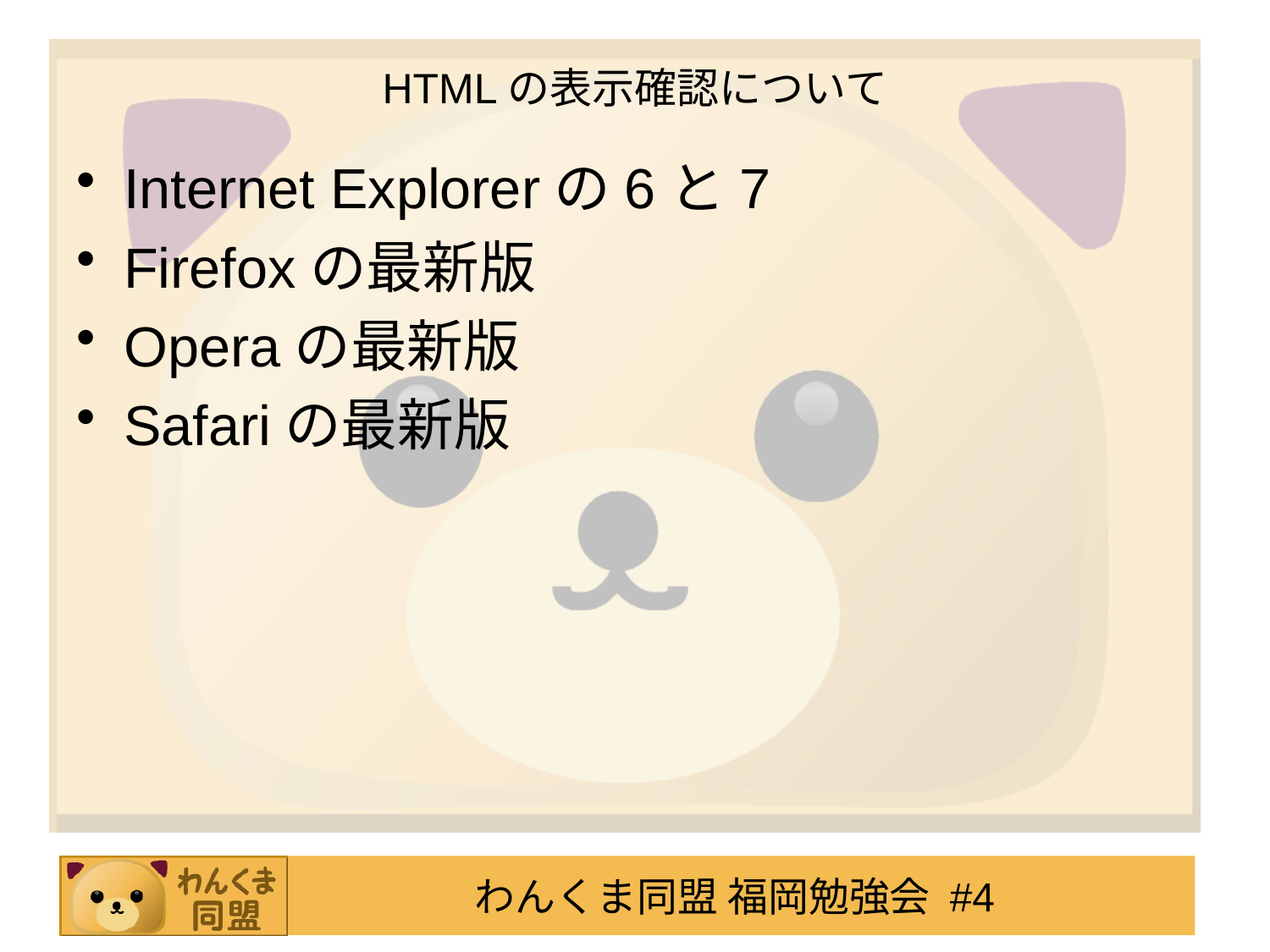

# HTMLの表示確認について
Internet Explorerの6と7
Firefoxの最新版
Operaの最新版
Safariの最新版